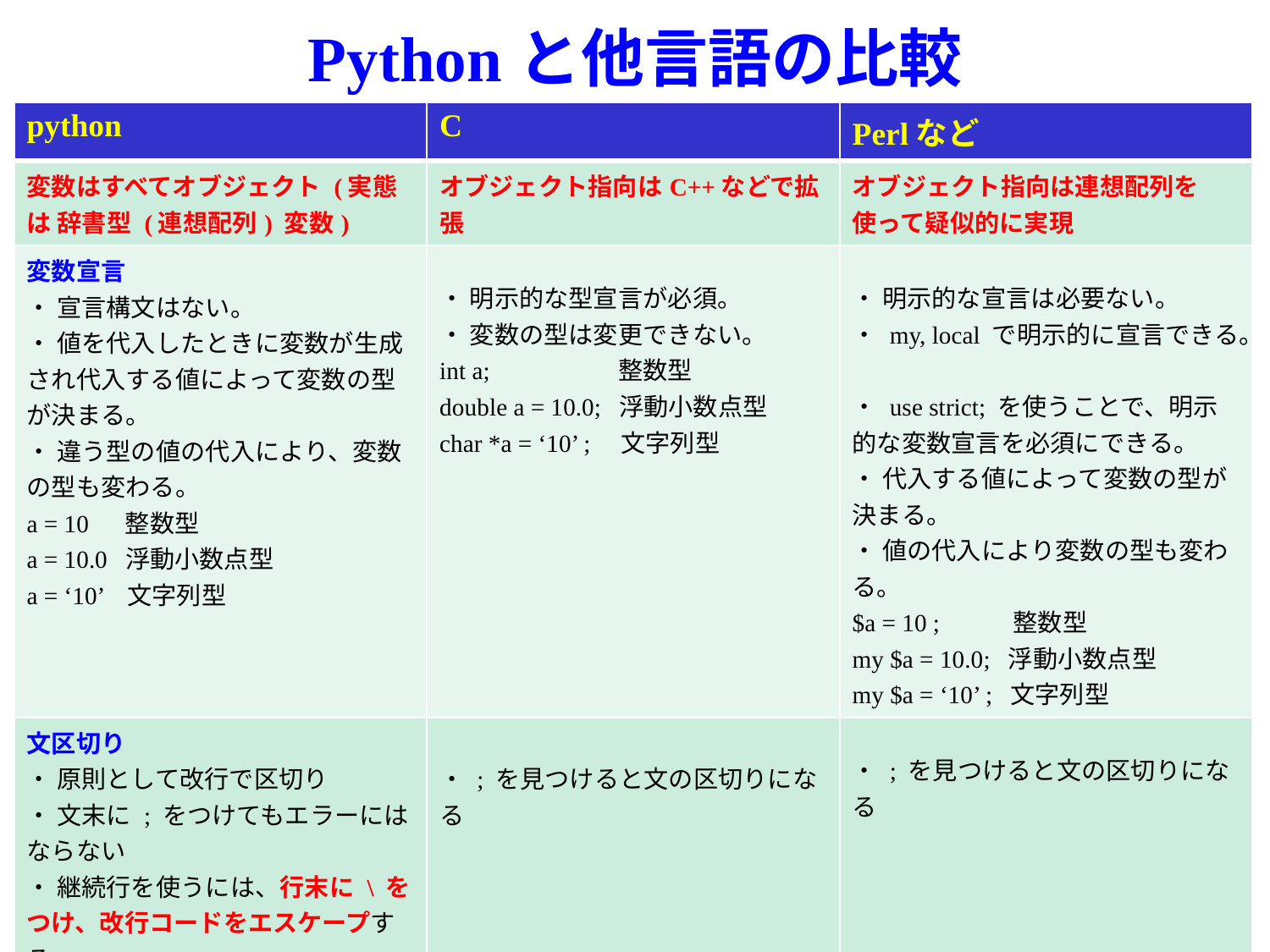

# Pythonと他言語の比較
| python | C | Perlなど |
| --- | --- | --- |
| 変数はすべてオブジェクト (実態は 辞書型 (連想配列) 変数) | オブジェクト指向はC++などで拡張 | オブジェクト指向は連想配列を使って疑似的に実現 |
| 変数宣言 ・ 宣言構文はない。 ・ 値を代入したときに変数が生成され代入する値によって変数の型が決まる。 ・ 違う型の値の代入により、変数の型も変わる。 a = 10 整数型 a = 10.0 浮動小数点型 a = ‘10’ 文字列型 | ・ 明示的な型宣言が必須。 ・ 変数の型は変更できない。 int a; 整数型 double a = 10.0; 浮動小数点型 char \*a = ‘10’ ; 文字列型 | ・ 明示的な宣言は必要ない。 ・ my, local で明示的に宣言できる。 ・ use strict; を使うことで、明示的な変数宣言を必須にできる。 ・ 代入する値によって変数の型が決まる。 ・ 値の代入により変数の型も変わる。 $a = 10 ; 整数型 my $a = 10.0; 浮動小数点型 my $a = ‘10’ ; 文字列型 |
| 文区切り ・ 原則として改行で区切り ・ 文末に ; をつけてもエラーにはならない ・ 継続行を使うには、行末に \ をつけ、改行コードをエスケープする ・括弧 ( の後に改行をいれても、継続行と判断される。 | ・ ; を見つけると文の区切りになる | ・ ; を見つけると文の区切りになる |
| ブロックの定義 ・ インデントの大きさが同じ範囲が同一のブロックになる | ・ {} で囲まれた範囲が一つのブロック | ・ {} で囲まれた範囲が一つのブロック (pascalでは begin ~ end) |